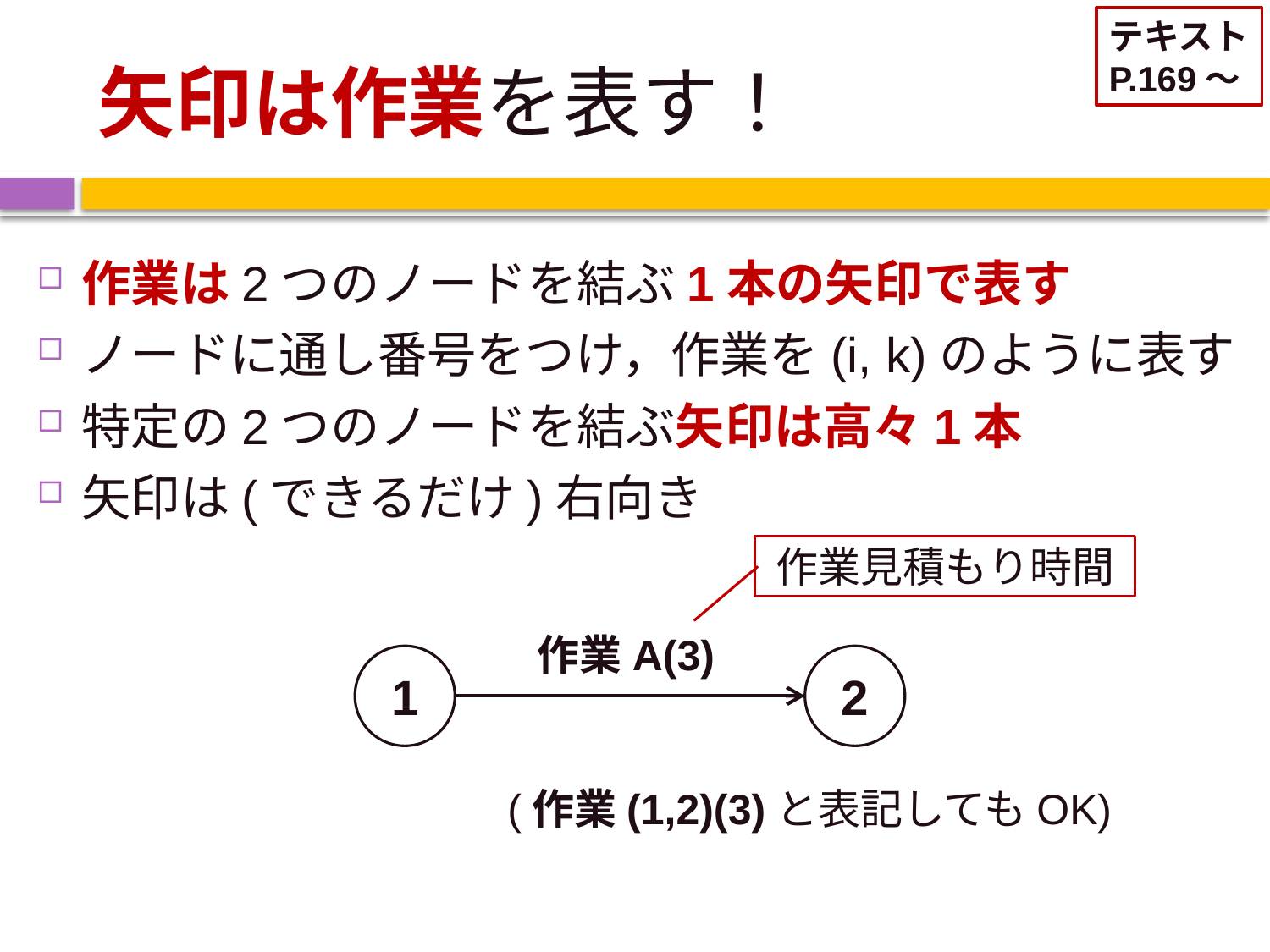

テキスト
P.169～
# 矢印は作業を表す！
作業は2つのノードを結ぶ1本の矢印で表す
ノードに通し番号をつけ，作業を(i, k)のように表す
特定の2つのノードを結ぶ矢印は高々1本
矢印は(できるだけ)右向き
作業見積もり時間
作業A(3)
1
2
(作業(1,2)(3)と表記してもOK)